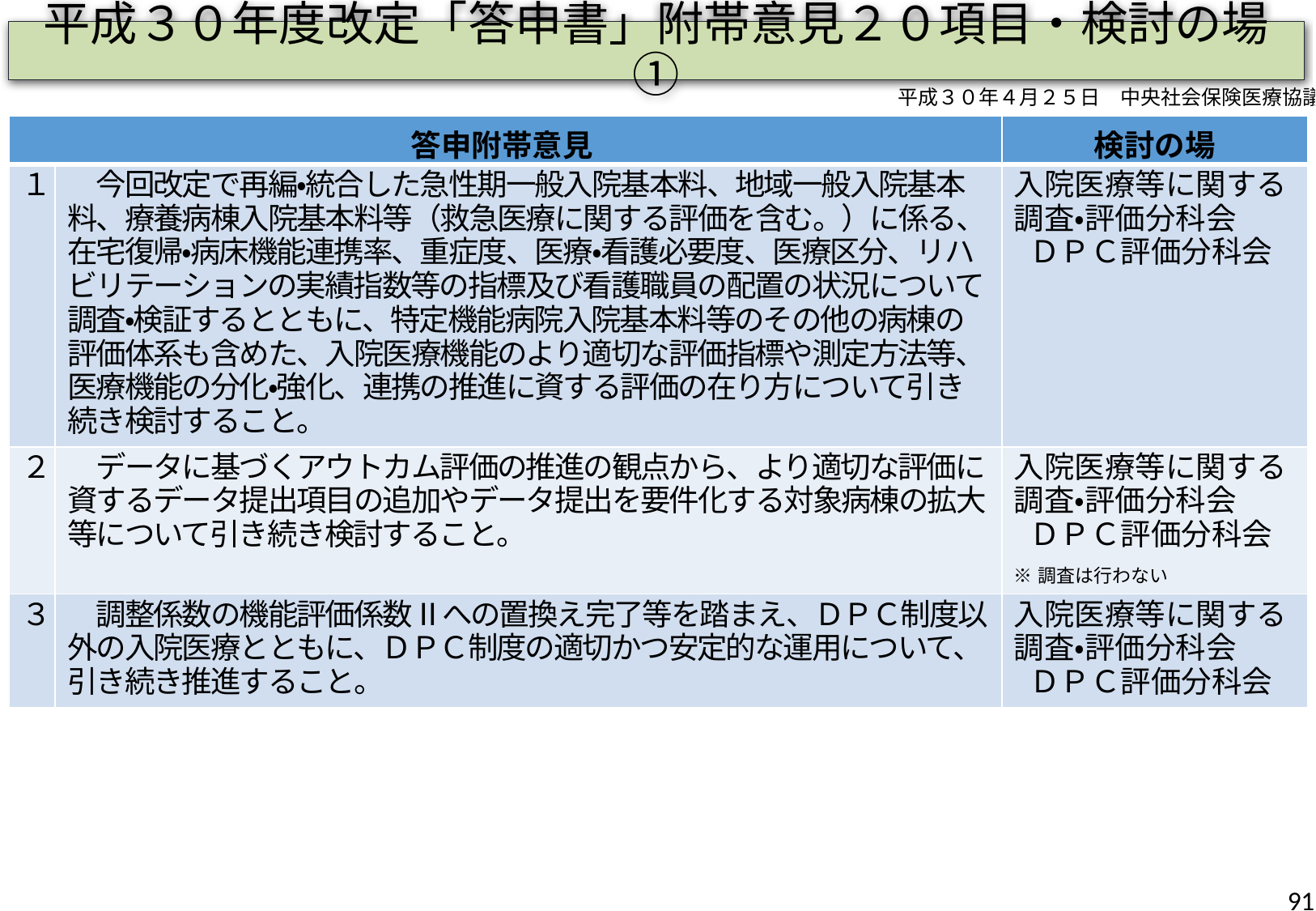

# 平成３０年度改定「答申書」附帯意見２０項目・検討の場①
平成３０年４月２５日　中央社会保険医療協議会
| 答申附帯意見 |  | 検討の場 |
| --- | --- | --- |
| １ | 今回改定で再編・統合した急性期一般入院基本料、地域一般入院基本料、療養病棟入院基本料等（救急医療に関する評価を含む。）に係る、在宅復帰・病床機能連携率、重症度、医療・看護必要度、医療区分、リハビリテーションの実績指数等の指標及び看護職員の配置の状況について調査・検証するとともに、特定機能病院入院基本料等のその他の病棟の評価体系も含めた、入院医療機能のより適切な評価指標や測定方法等、医療機能の分化・強化、連携の推進に資する評価の在り方について引き続き検討すること。 | 入院医療等に関する調査・評価分科会 ＤＰＣ評価分科会 |
| ２ | データに基づくアウトカム評価の推進の観点から、より適切な評価に資するデータ提出項目の追加やデータ提出を要件化する対象病棟の拡大等について引き続き検討すること。 | 入院医療等に関する調査・評価分科会 ＤＰＣ評価分科会 ※調査は行わない |
| ３ | 調整係数の機能評価係数Ⅱへの置換え完了等を踏まえ、ＤＰＣ制度以外の入院医療とともに、ＤＰＣ制度の適切かつ安定的な運用について、引き続き推進すること。 | 入院医療等に関する調査・評価分科会 ＤＰＣ評価分科会 |
91